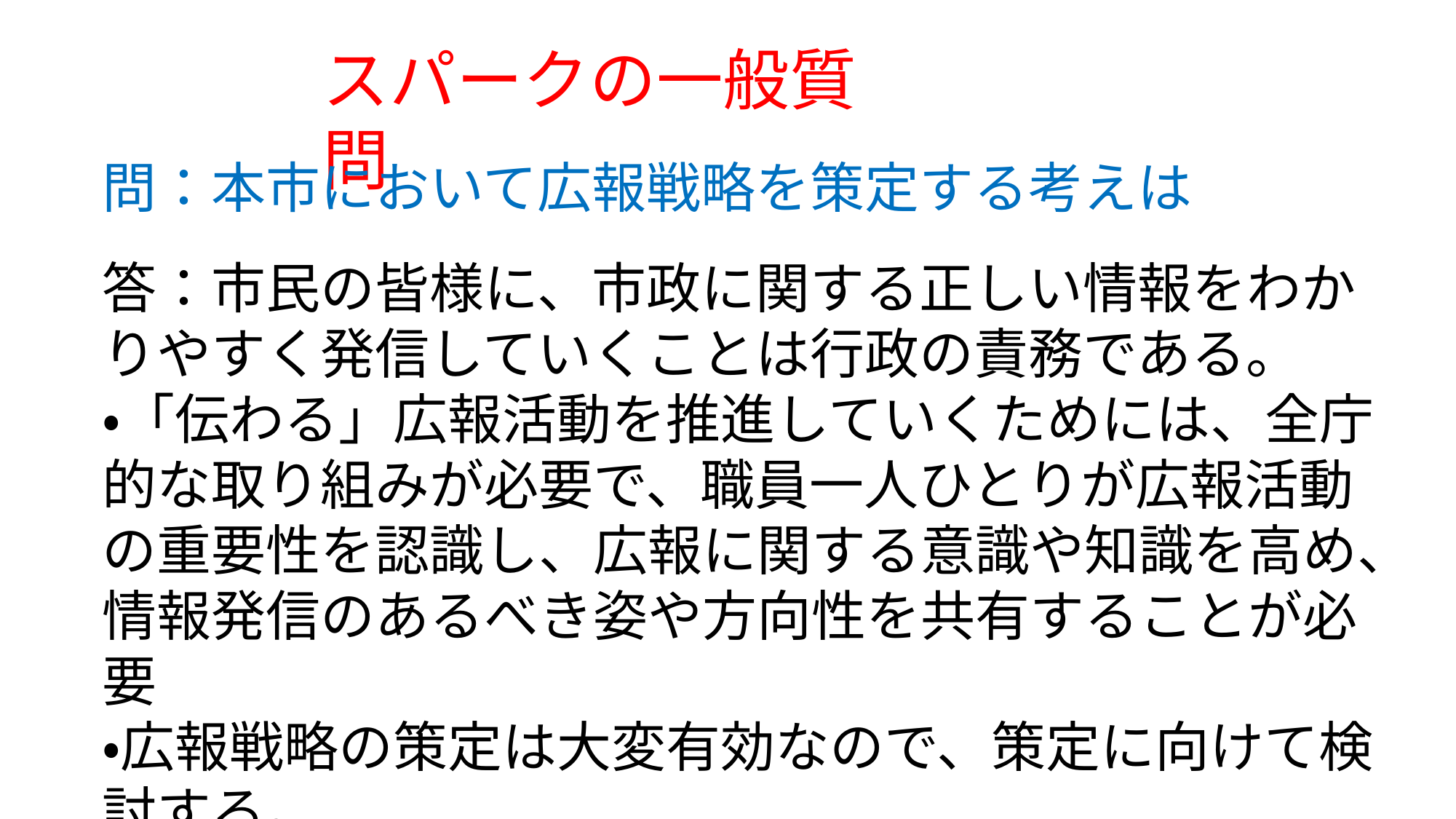

スパークの一般質問
問：本市において広報戦略を策定する考えは
答：市民の皆様に、市政に関する正しい情報をわかりやすく発信していくことは行政の責務である。
・「伝わる」広報活動を推進していくためには、全庁的な取り組みが必要で、職員一人ひとりが広報活動の重要性を認識し、広報に関する意識や知識を高め、情報発信のあるべき姿や方向性を共有することが必要
・広報戦略の策定は大変有効なので、策定に向けて検討する。